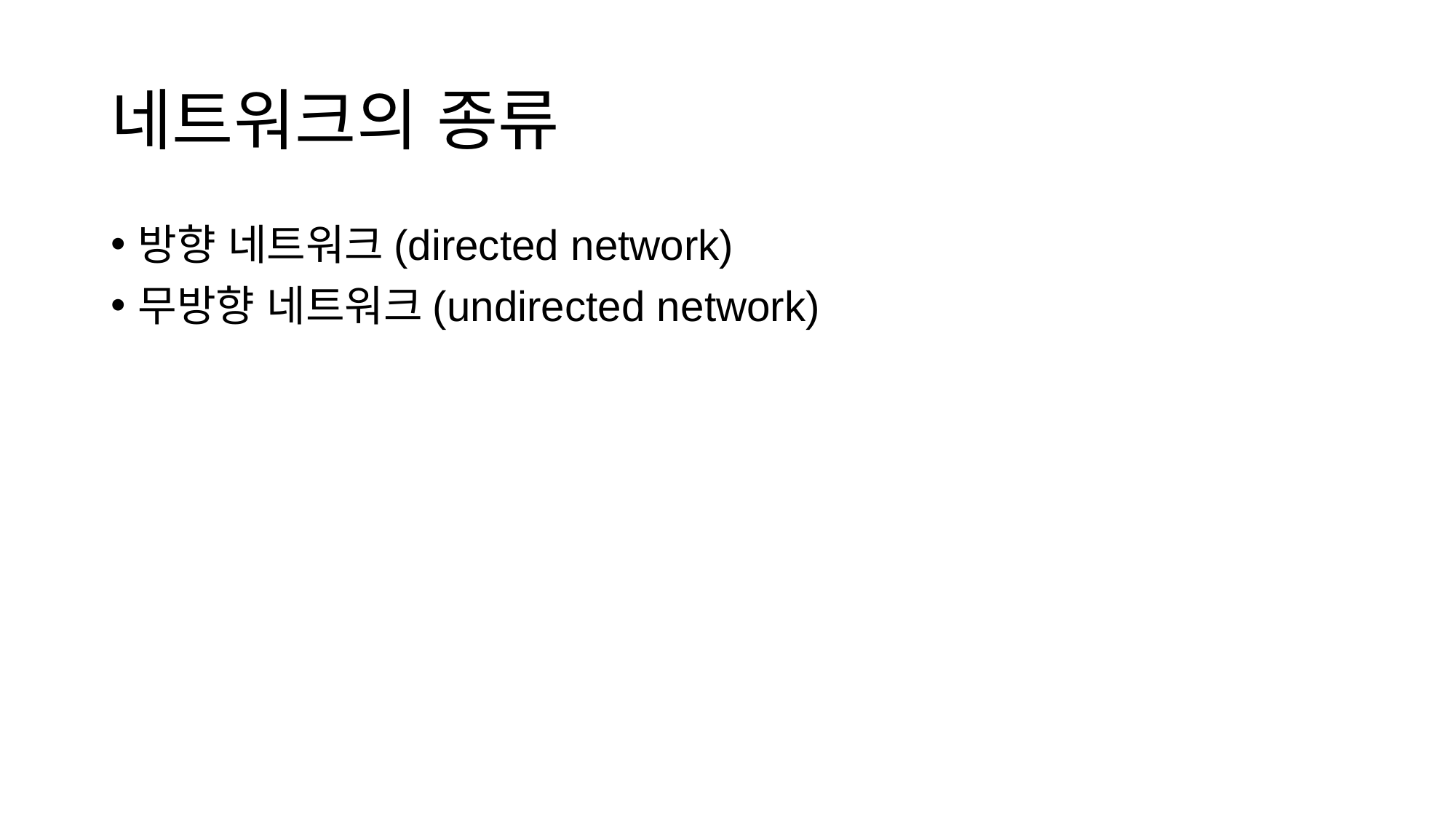

# 네트워크의 종류
방향 네트워크(directed network)
무방향 네트워크(undirected network)